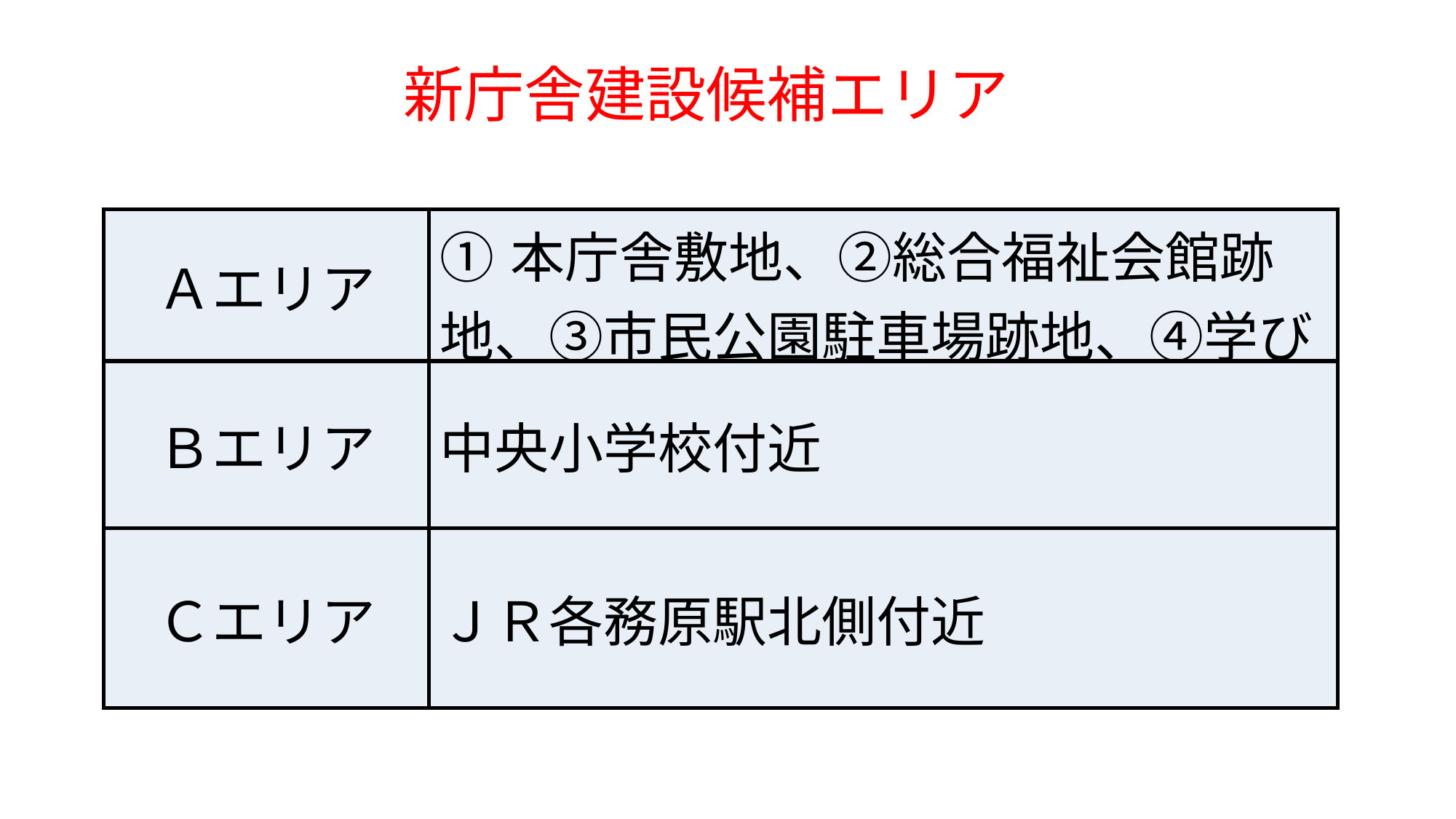

新庁舎建設候補エリア
| Ａエリア | ①本庁舎敷地、②総合福祉会館跡地、③市民公園駐車場跡地、④学びの森 |
| --- | --- |
| Ｂエリア | 中央小学校付近 |
| Ｃエリア | ＪＲ各務原駅北側付近 |